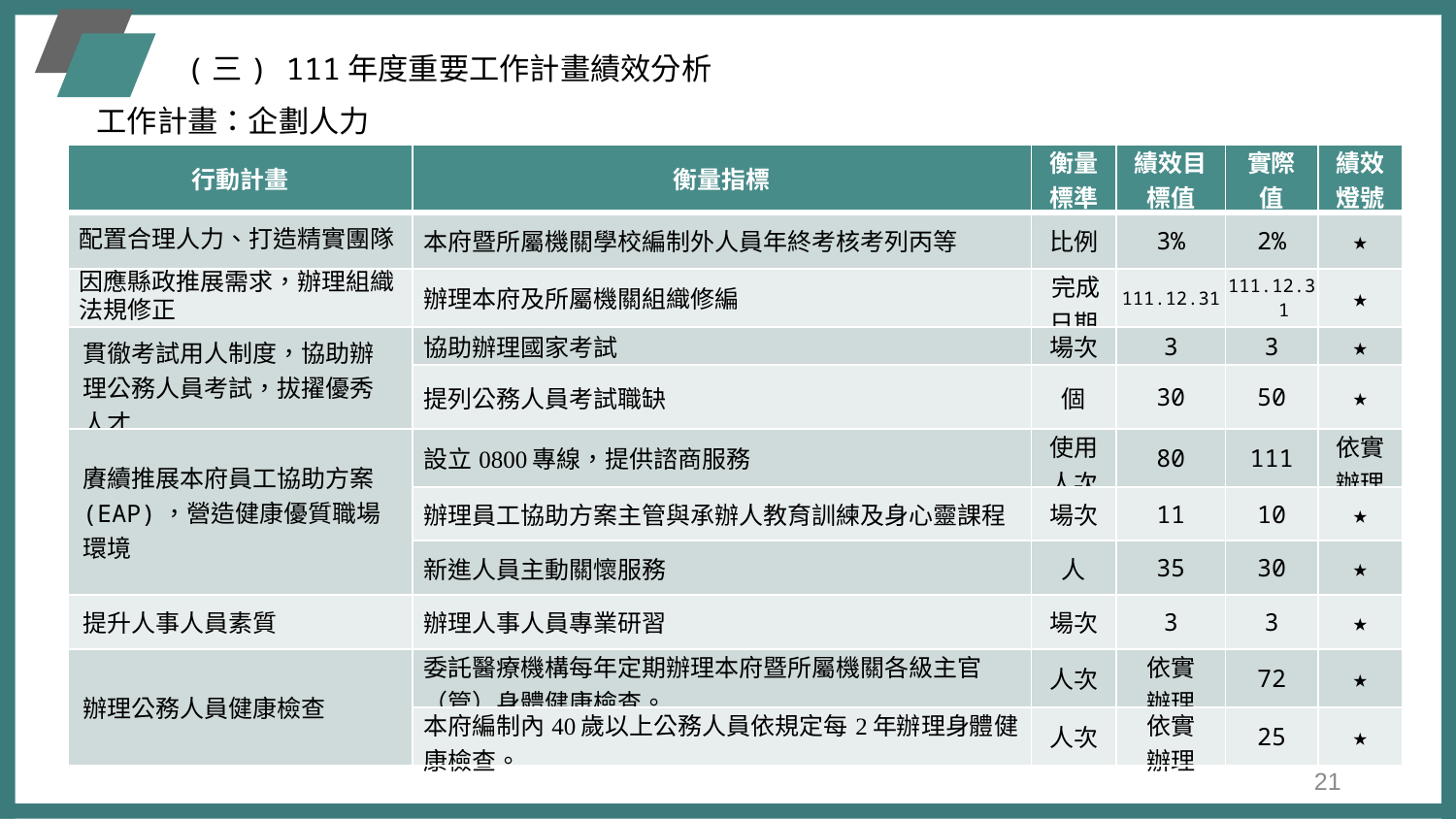

(三) 111年度重要工作計畫績效分析
工作計畫：企劃人力
| 行動計畫 | 衡量指標 | 衡量標準 | 績效目標值 | 實際值 | 績效 燈號 |
| --- | --- | --- | --- | --- | --- |
| 配置合理人力、打造精實團隊 | 本府暨所屬機關學校編制外人員年終考核考列丙等 | 比例 | 3% | 2% | ★ |
| 因應縣政推展需求，辦理組織法規修正 | 辦理本府及所屬機關組織修編 | 完成日期 | 111.12.31 | 111.12.31 | ★ |
| 貫徹考試用人制度，協助辦理公務人員考試，拔擢優秀人才 | 協助辦理國家考試 | 場次 | 3 | 3 | ★ |
|  | 提列公務人員考試職缺 | 個 | 30 | 50 | ★ |
| 賡續推展本府員工協助方案(EAP)，營造健康優質職場環境 | 設立0800專線，提供諮商服務 | 使用人次 | 80 | 111 | 依實辦理 |
|  | 辦理員工協助方案主管與承辦人教育訓練及身心靈課程 | 場次 | 11 | 10 | ★ |
|  | 新進人員主動關懷服務 | 人 | 35 | 30 | ★ |
| 提升人事人員素質 | 辦理人事人員專業研習 | 場次 | 3 | 3 | ★ |
| 辦理公務人員健康檢查 | 委託醫療機構每年定期辦理本府暨所屬機關各級主官（管）身體健康檢查。 | 人次 | 依實 辦理 | 72 | ★ |
|  | 本府編制內40歲以上公務人員依規定每2年辦理身體健康檢查。 | 人次 | 依實 辦理 | 25 | ★ |
21